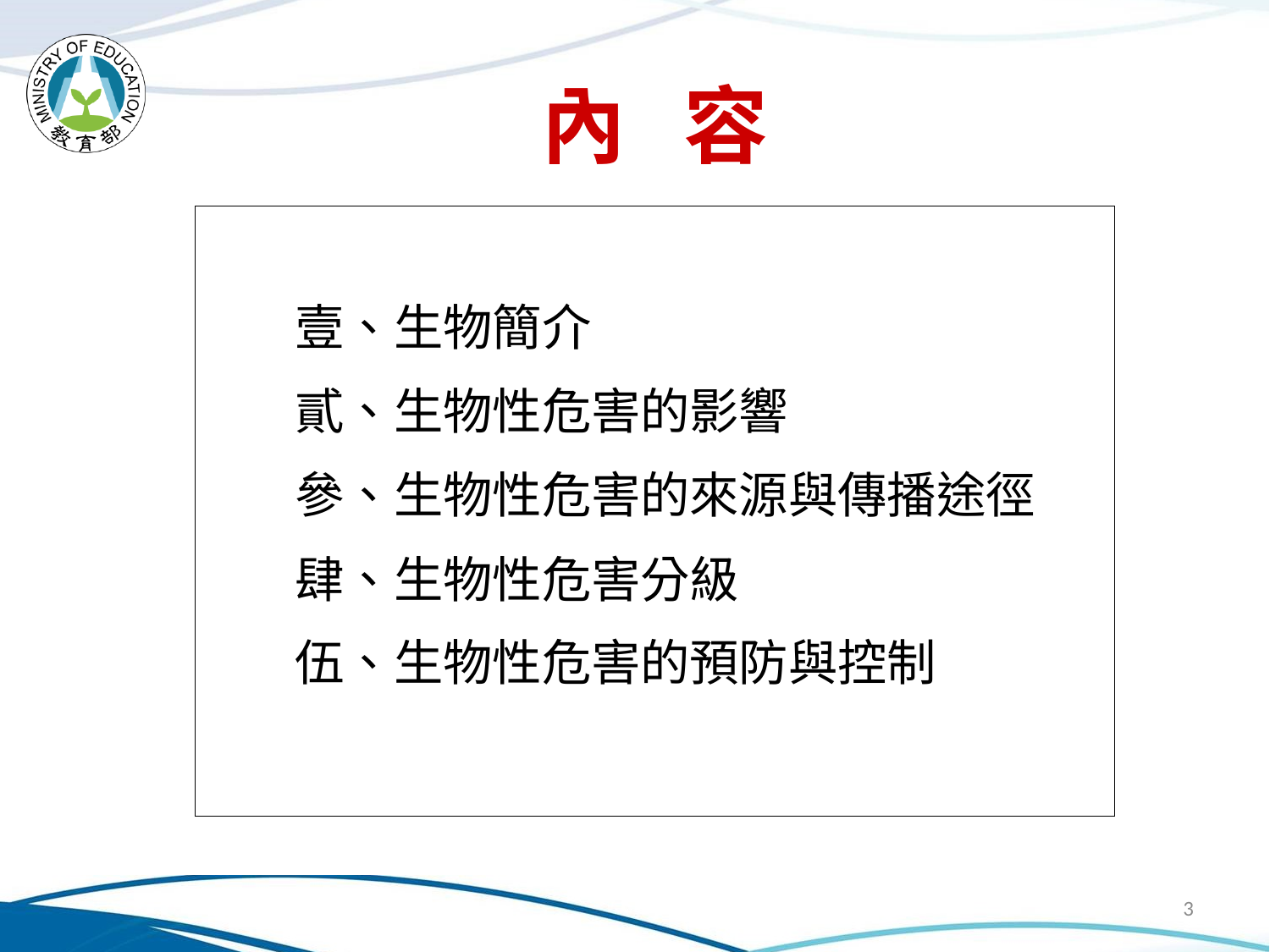

內   容

壹、生物簡介
貳、生物性危害的影響
參、生物性危害的來源與傳播途徑
肆、生物性危害分級
伍、生物性危害的預防與控制

3